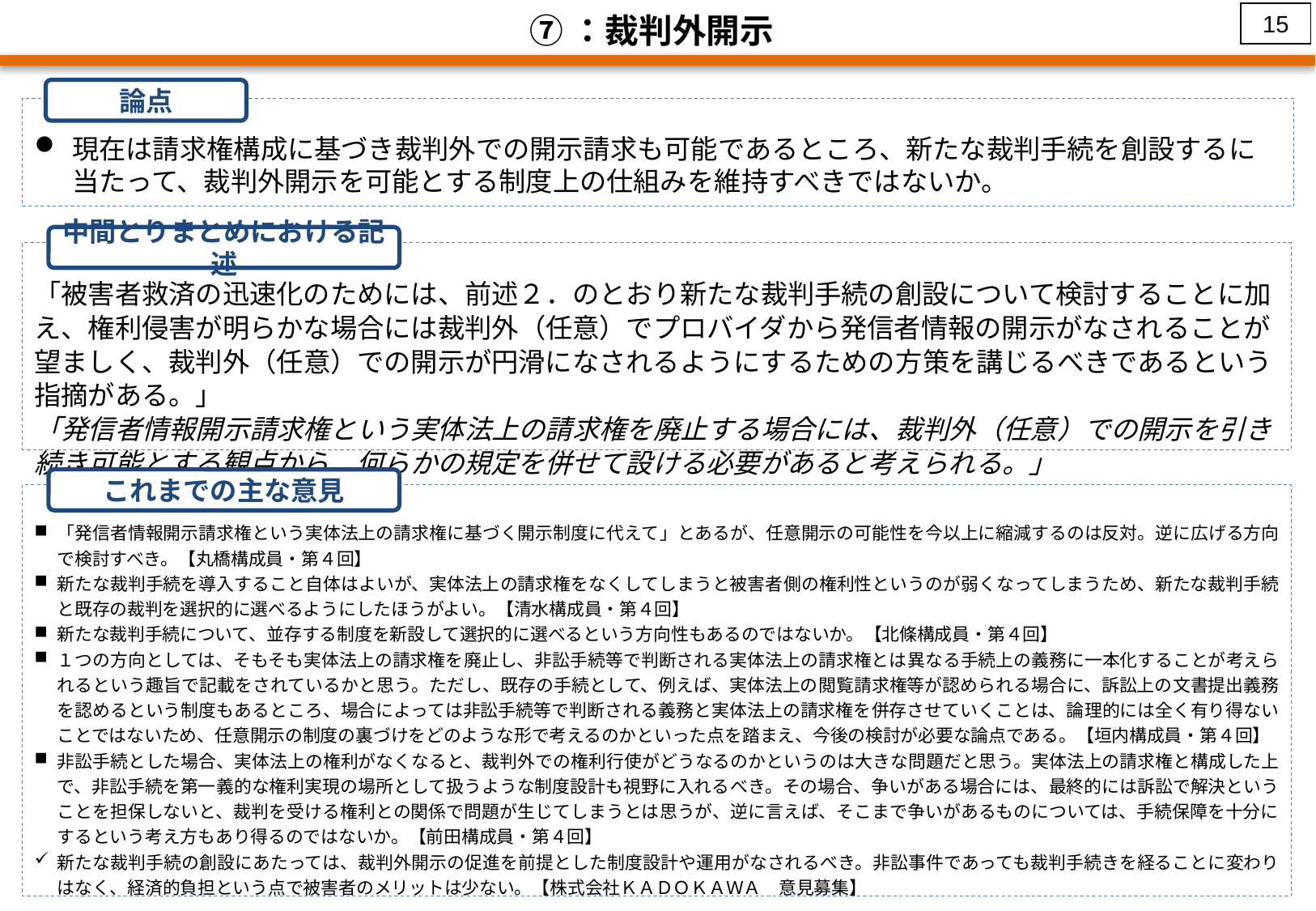

15
⑦：裁判外開示

論点
現在は請求権構成に基づき裁判外での開示請求も可能であるところ、新たな裁判手続を創設するに当たって、裁判外開示を可能とする制度上の仕組みを維持すべきではないか。
中間とりまとめにおける記述
「被害者救済の迅速化のためには、前述２．のとおり新たな裁判手続の創設について検討することに加え、権利侵害が明らかな場合には裁判外（任意）でプロバイダから発信者情報の開示がなされることが望ましく、裁判外（任意）での開示が円滑になされるようにするための方策を講じるべきであるという指摘がある。」
「発信者情報開示請求権という実体法上の請求権を廃止する場合には、裁判外（任意）での開示を引き続き可能とする観点から、何らかの規定を併せて設ける必要があると考えられる。」

これまでの主な意見
「発信者情報開示請求権という実体法上の請求権に基づく開示制度に代えて」とあるが、任意開示の可能性を今以上に縮減するのは反対。逆に広げる方向で検討すべき。【丸橋構成員・第４回】
新たな裁判手続を導入すること自体はよいが、実体法上の請求権をなくしてしまうと被害者側の権利性というのが弱くなってしまうため、新たな裁判手続と既存の裁判を選択的に選べるようにしたほうがよい。【清水構成員・第４回】
新たな裁判手続について、並存する制度を新設して選択的に選べるという方向性もあるのではないか。【北條構成員・第４回】
１つの方向としては、そもそも実体法上の請求権を廃止し、非訟手続等で判断される実体法上の請求権とは異なる手続上の義務に一本化することが考えられるという趣旨で記載をされているかと思う。ただし、既存の手続として、例えば、実体法上の閲覧請求権等が認められる場合に、訴訟上の文書提出義務を認めるという制度もあるところ、場合によっては非訟手続等で判断される義務と実体法上の請求権を併存させていくことは、論理的には全く有り得ないことではないため、任意開示の制度の裏づけをどのような形で考えるのかといった点を踏まえ、今後の検討が必要な論点である。【垣内構成員・第４回】
非訟手続とした場合、実体法上の権利がなくなると、裁判外での権利行使がどうなるのかというのは大きな問題だと思う。実体法上の請求権と構成した上で、非訟手続を第一義的な権利実現の場所として扱うような制度設計も視野に入れるべき。その場合、争いがある場合には、最終的には訴訟で解決ということを担保しないと、裁判を受ける権利との関係で問題が生じてしまうとは思うが、逆に言えば、そこまで争いがあるものについては、手続保障を十分にするという考え方もあり得るのではないか。【前田構成員・第４回】
新たな裁判手続の創設にあたっては、裁判外開示の促進を前提とした制度設計や運用がなされるべき。非訟事件であっても裁判手続きを経ることに変わりはなく、経済的負担という点で被害者のメリットは少ない。【株式会社ＫＡＤＯＫＡＷＡ　意見募集】